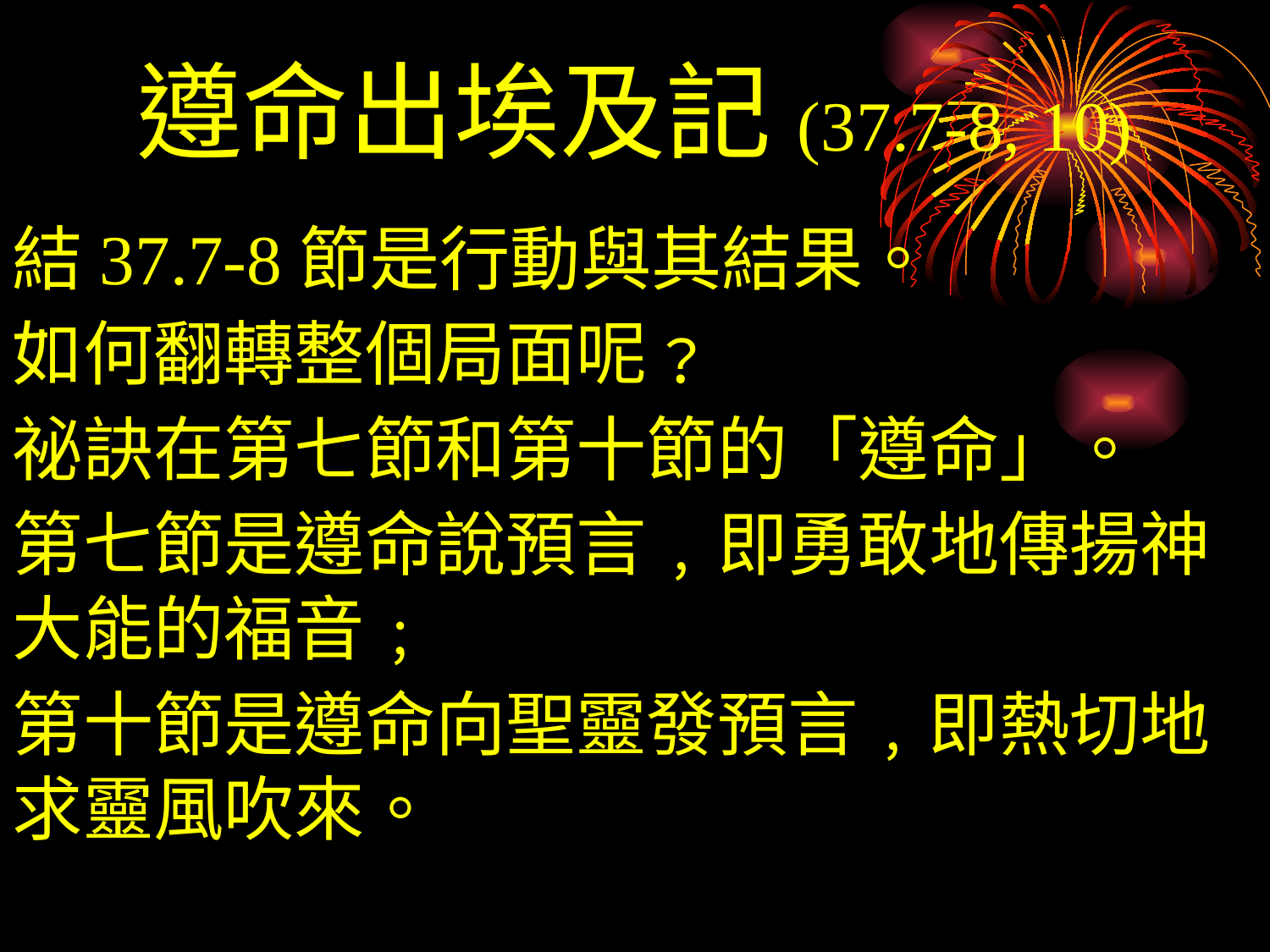

遵命出埃及記(37.7-8, 10)

結37.7-8節是行動與其結果。
如何翻轉整個局面呢﹖
祕訣在第七節和第十節的「遵命」。
第七節是遵命說預言﹐即勇敢地傳揚神大能的福音﹔
第十節是遵命向聖靈發預言﹐即熱切地求靈風吹來。